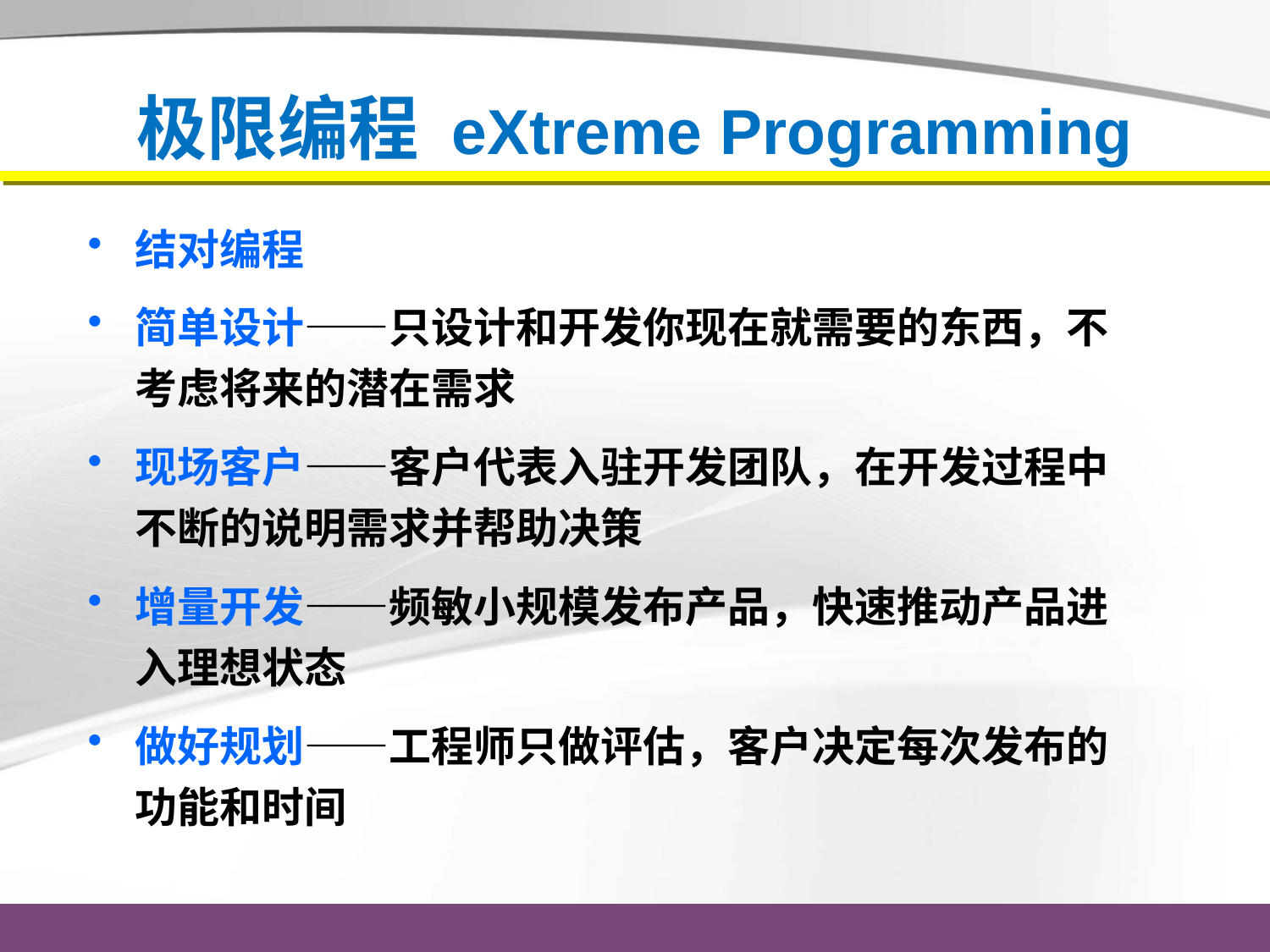

# 极限编程 eXtreme Programming
结对编程
简单设计——只设计和开发你现在就需要的东西，不考虑将来的潜在需求
现场客户——客户代表入驻开发团队，在开发过程中不断的说明需求并帮助决策
增量开发——频敏小规模发布产品，快速推动产品进入理想状态
做好规划——工程师只做评估，客户决定每次发布的功能和时间